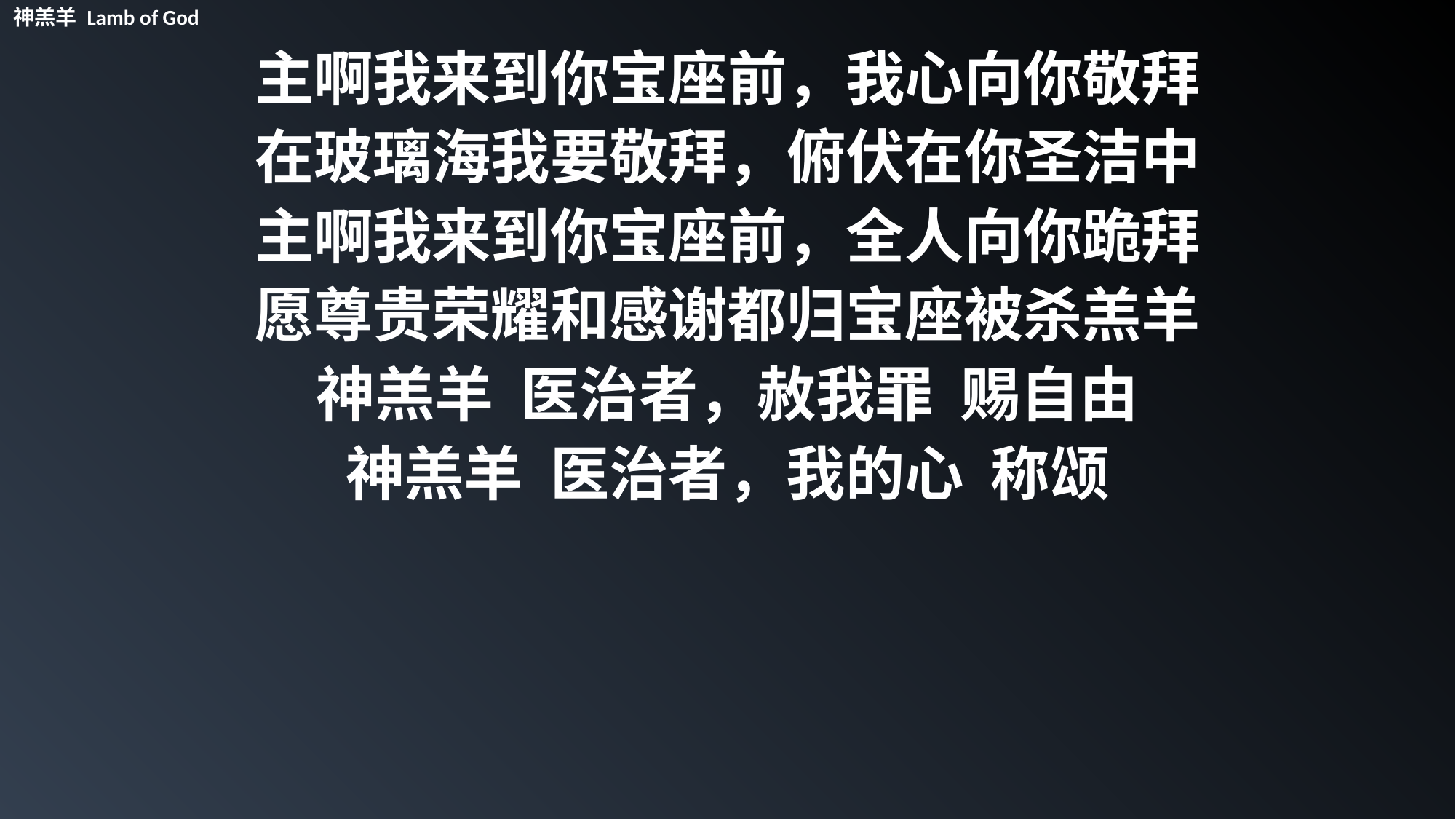

神羔羊 Lamb of God
主啊我来到你宝座前，我心向你敬拜
在玻璃海我要敬拜，俯伏在你圣洁中
主啊我来到你宝座前，全人向你跪拜
愿尊贵荣耀和感谢都归宝座被杀羔羊
神羔羊  医治者，赦我罪  赐自由
神羔羊  医治者，我的心  称颂